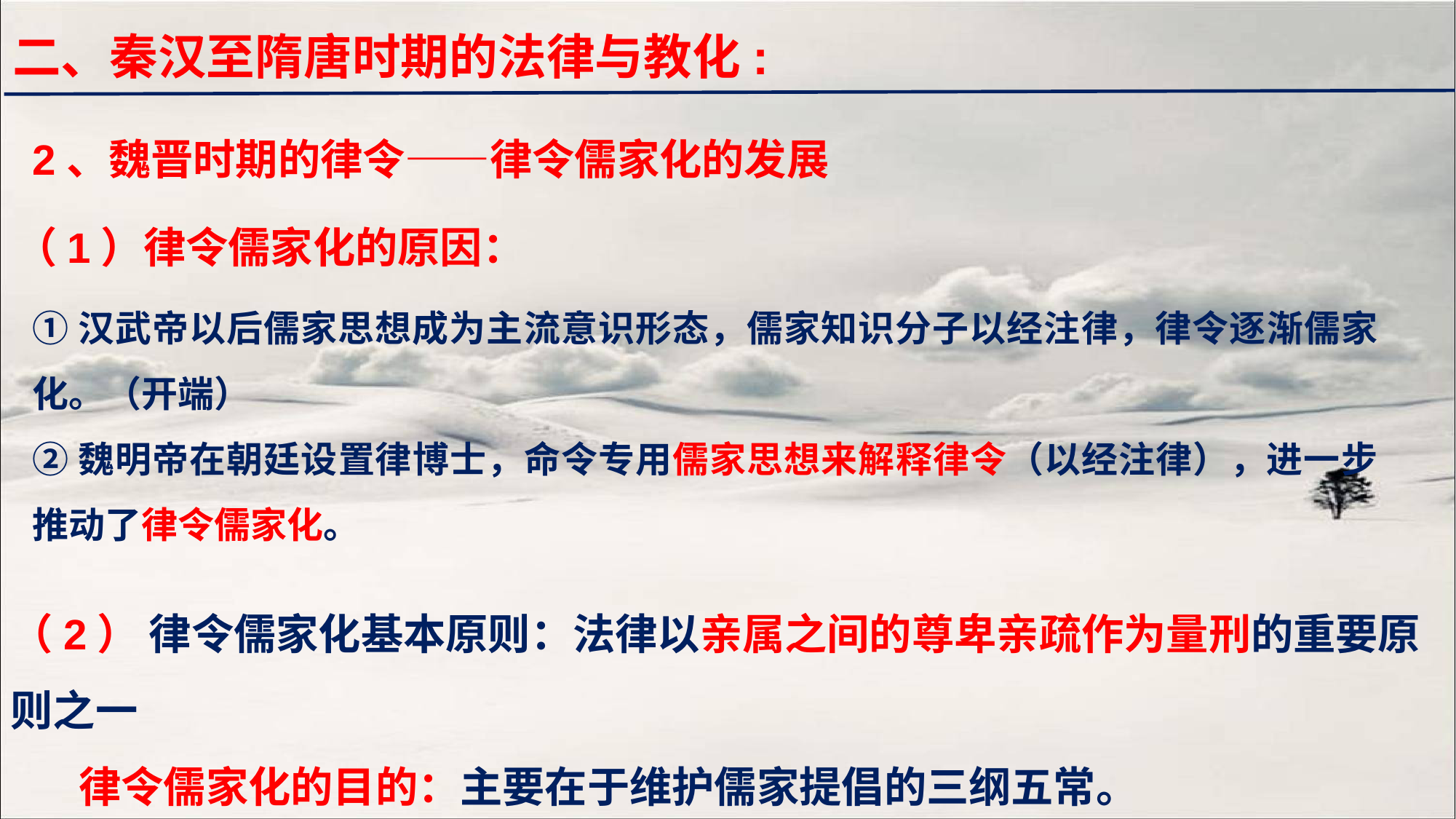

二、秦汉至隋唐时期的法律与教化:
2、魏晋时期的律令——律令儒家化的发展
（1）律令儒家化的原因：
①汉武帝以后儒家思想成为主流意识形态，儒家知识分子以经注律，律令逐渐儒家化。（开端）
②魏明帝在朝廷设置律博士，命令专用儒家思想来解释律令（以经注律），进一步推动了律令儒家化。
（2） 律令儒家化基本原则：法律以亲属之间的尊卑亲疏作为量刑的重要原则之一
      律令儒家化的目的：主要在于维护儒家提倡的三纲五常。